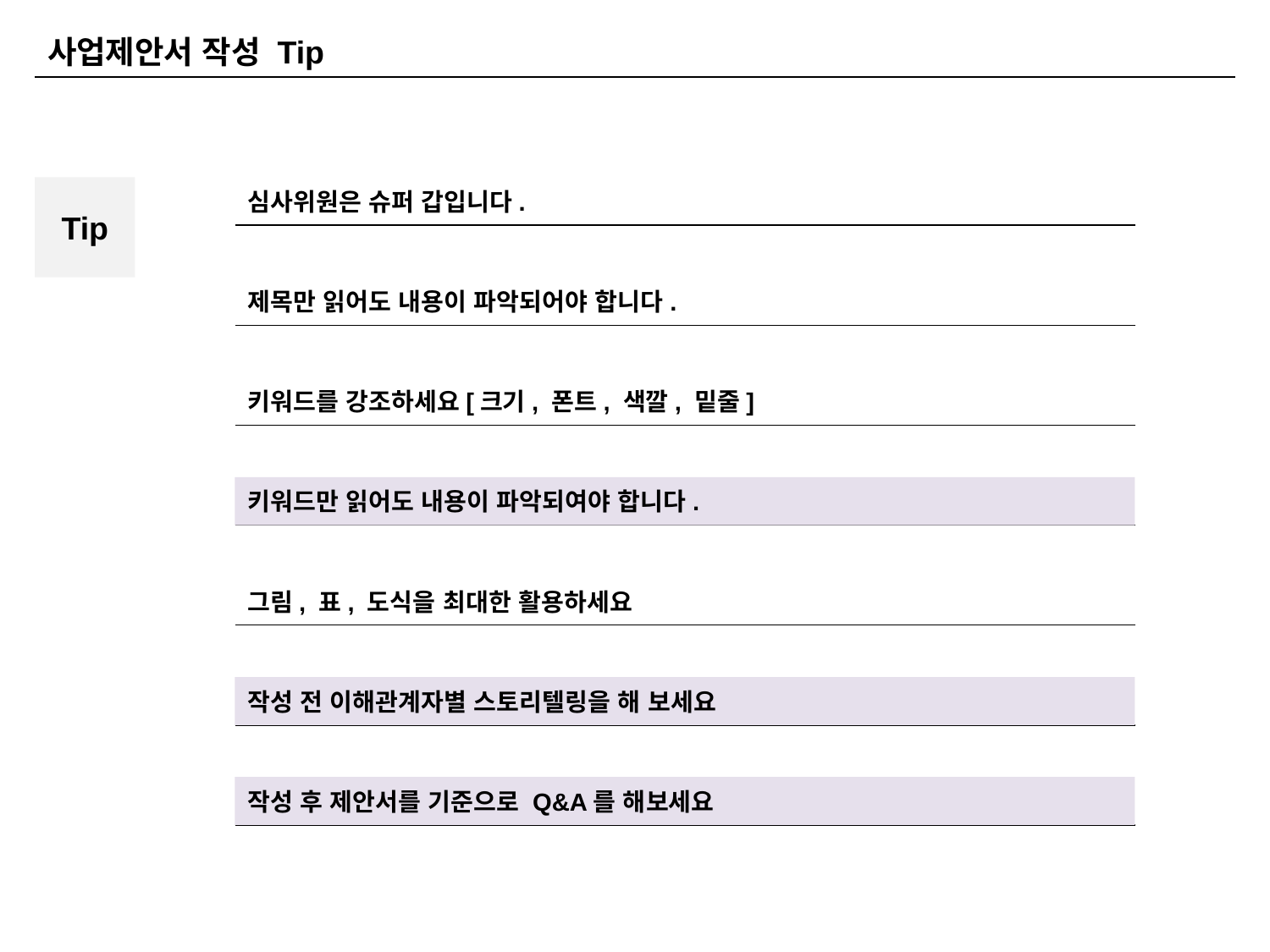

사업제안서 작성 Tip
Tip
심사위원은 슈퍼 갑입니다.
제목만 읽어도 내용이 파악되어야 합니다.
키워드를 강조하세요[크기, 폰트, 색깔, 밑줄]
키워드만 읽어도 내용이 파악되여야 합니다.
그림, 표, 도식을 최대한 활용하세요
작성 전 이해관계자별 스토리텔링을 해 보세요
작성 후 제안서를 기준으로 Q&A를 해보세요